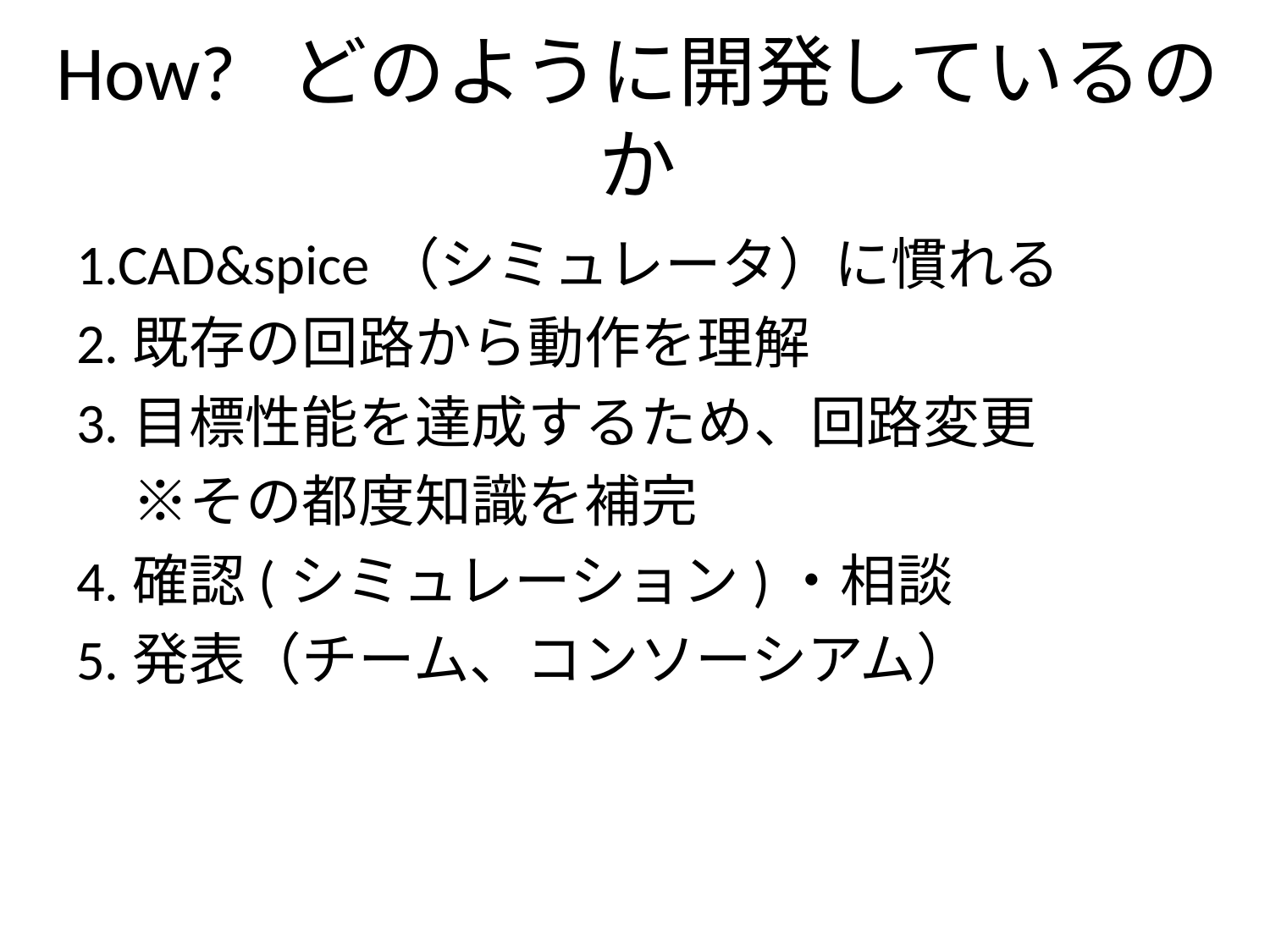

# How?  どのように開発しているのか
1.CAD&spice（シミュレータ）に慣れる
2.既存の回路から動作を理解
3.目標性能を達成するため、回路変更
　※その都度知識を補完
4.確認(シミュレーション)・相談
5.発表（チーム、コンソーシアム）